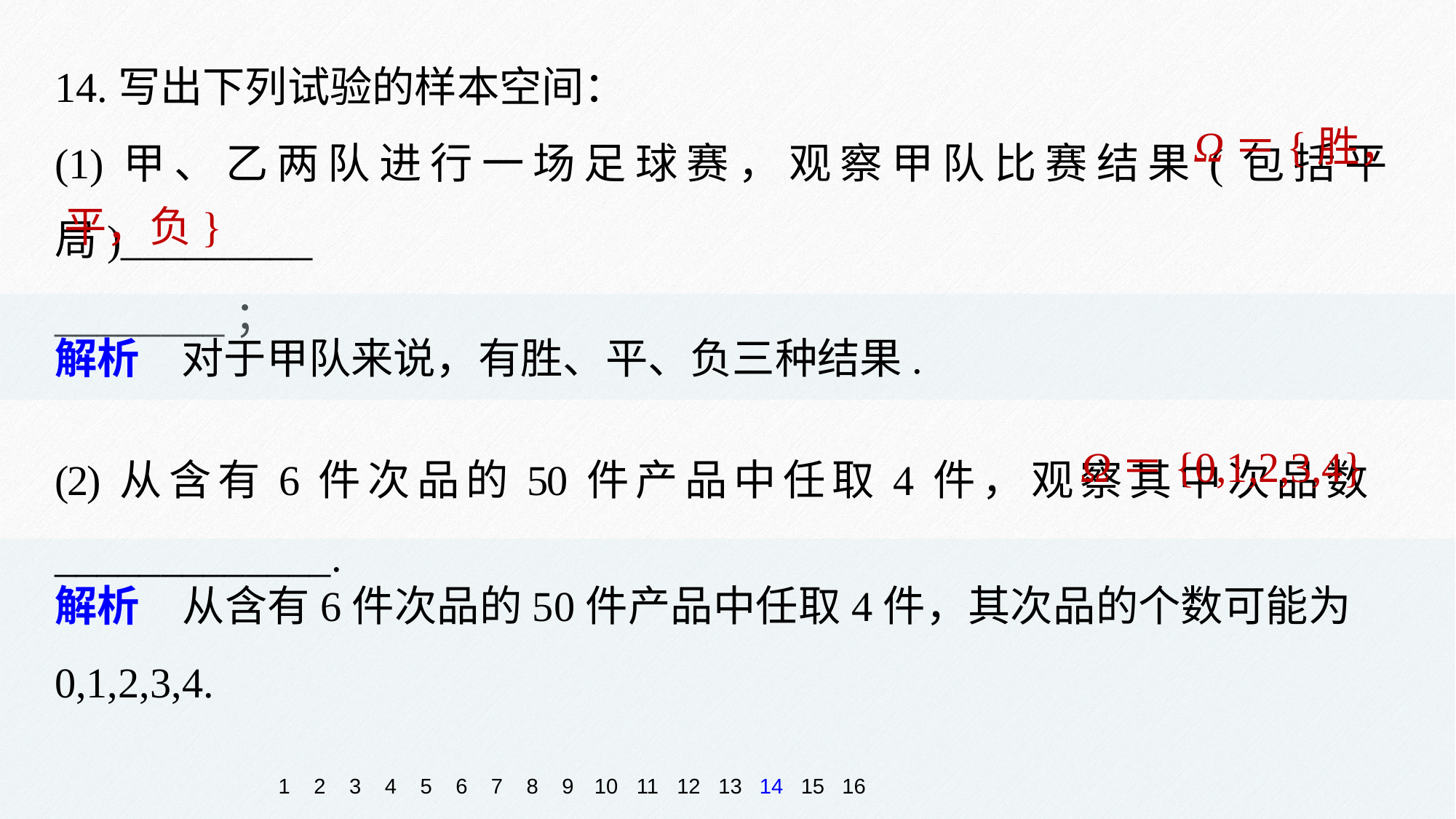

14.写出下列试验的样本空间：
(1)甲、乙两队进行一场足球赛，观察甲队比赛结果(包括平局)_________
________；
Ω＝{胜，
平，负}

解析　对于甲队来说，有胜、平、负三种结果.
(2)从含有6件次品的50件产品中任取4件，观察其中次品数_____________.
Ω＝{0,1,2,3,4}
解析　从含有6件次品的50件产品中任取4件，其次品的个数可能为0,1,2,3,4.
1
2
3
4
5
6
7
8
9
10
11
12
13
14
15
16